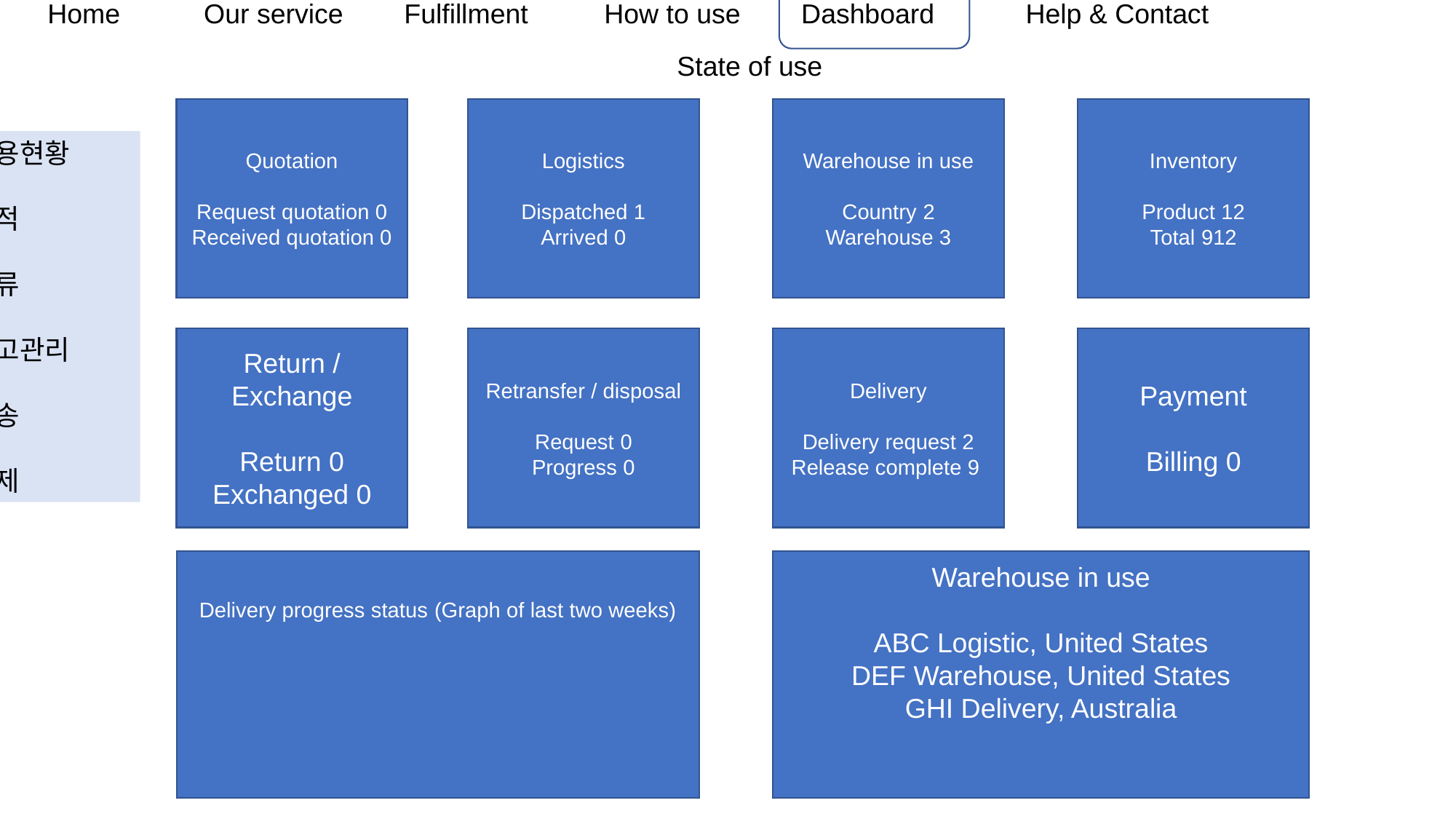

Home           Our service        Fulfillment          How to use        Dashboard            Help & Contact
State of use
Inventory

Product 12
Total 912
Warehouse in use

Country 2
Warehouse 3
Logistics

Dispatched 1
Arrived 0
Quotation

Request quotation 0
Received quotation 0
이용현황
견적
물류
재고관리
배송
결제
Delivery

Delivery request 2
Release complete 9
Payment

Billing 0
Return / Exchange

Return 0
Exchanged 0
Retransfer / disposal

Request 0
Progress 0
Delivery progress status (Graph of last two weeks)

Warehouse in use

ABC Logistic, United States
DEF Warehouse, United States
GHI Delivery, Australia